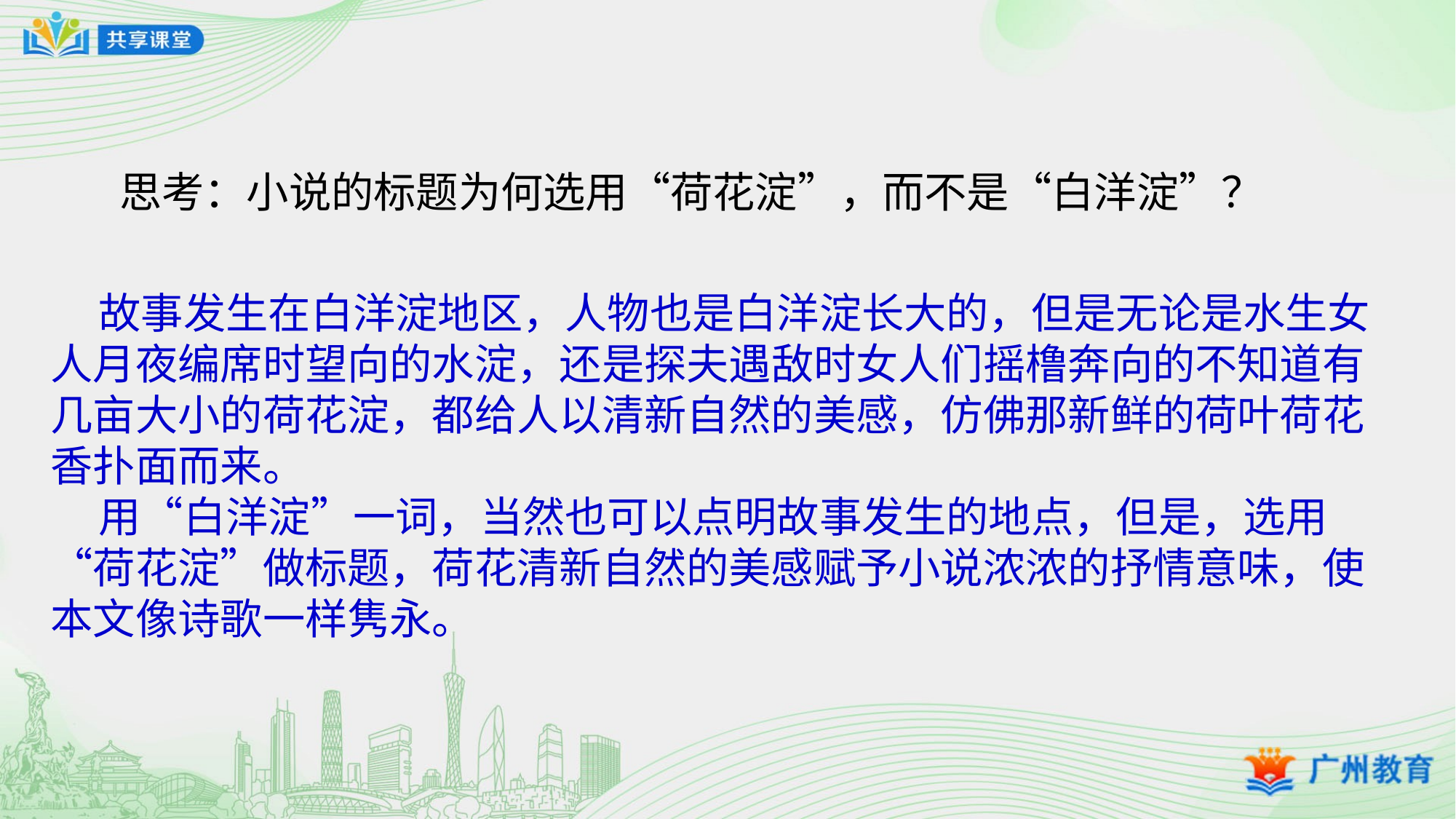

思考：小说的标题为何选用“荷花淀”，而不是“白洋淀”？
    故事发生在白洋淀地区，人物也是白洋淀长大的，但是无论是水生女人月夜编席时望向的水淀，还是探夫遇敌时女人们摇橹奔向的不知道有几亩大小的荷花淀，都给人以清新自然的美感，仿佛那新鲜的荷叶荷花香扑面而来。
    用“白洋淀”一词，当然也可以点明故事发生的地点，但是，选用“荷花淀”做标题，荷花清新自然的美感赋予小说浓浓的抒情意味，使本文像诗歌一样隽永。